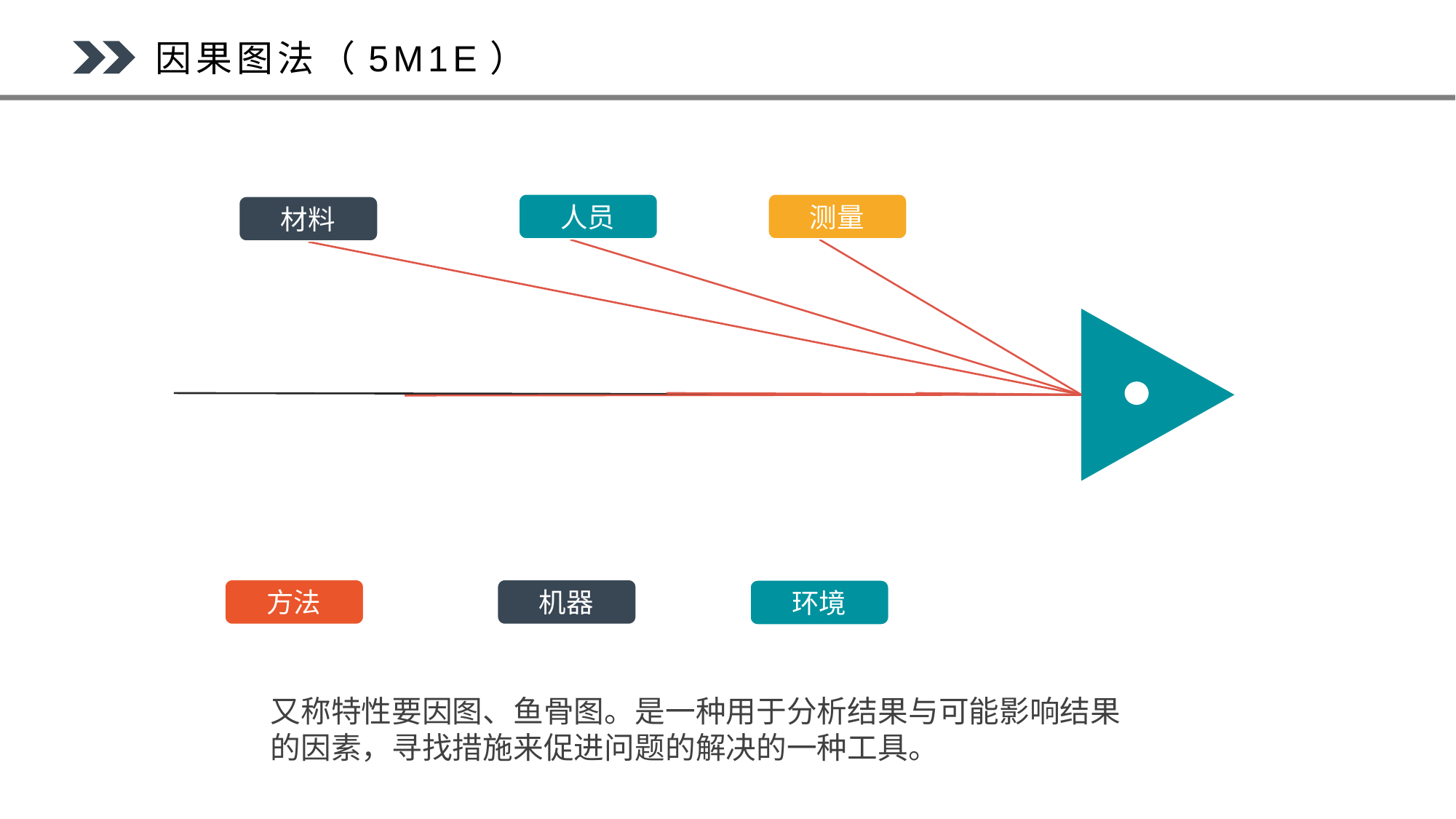

因果图法（5M1E）

人员

测量

材料

方法

机器

环境
又称特性要因图、鱼骨图。是一种用于分析结果与可能影响结果的因素，寻找措施来促进问题的解决的一种工具。